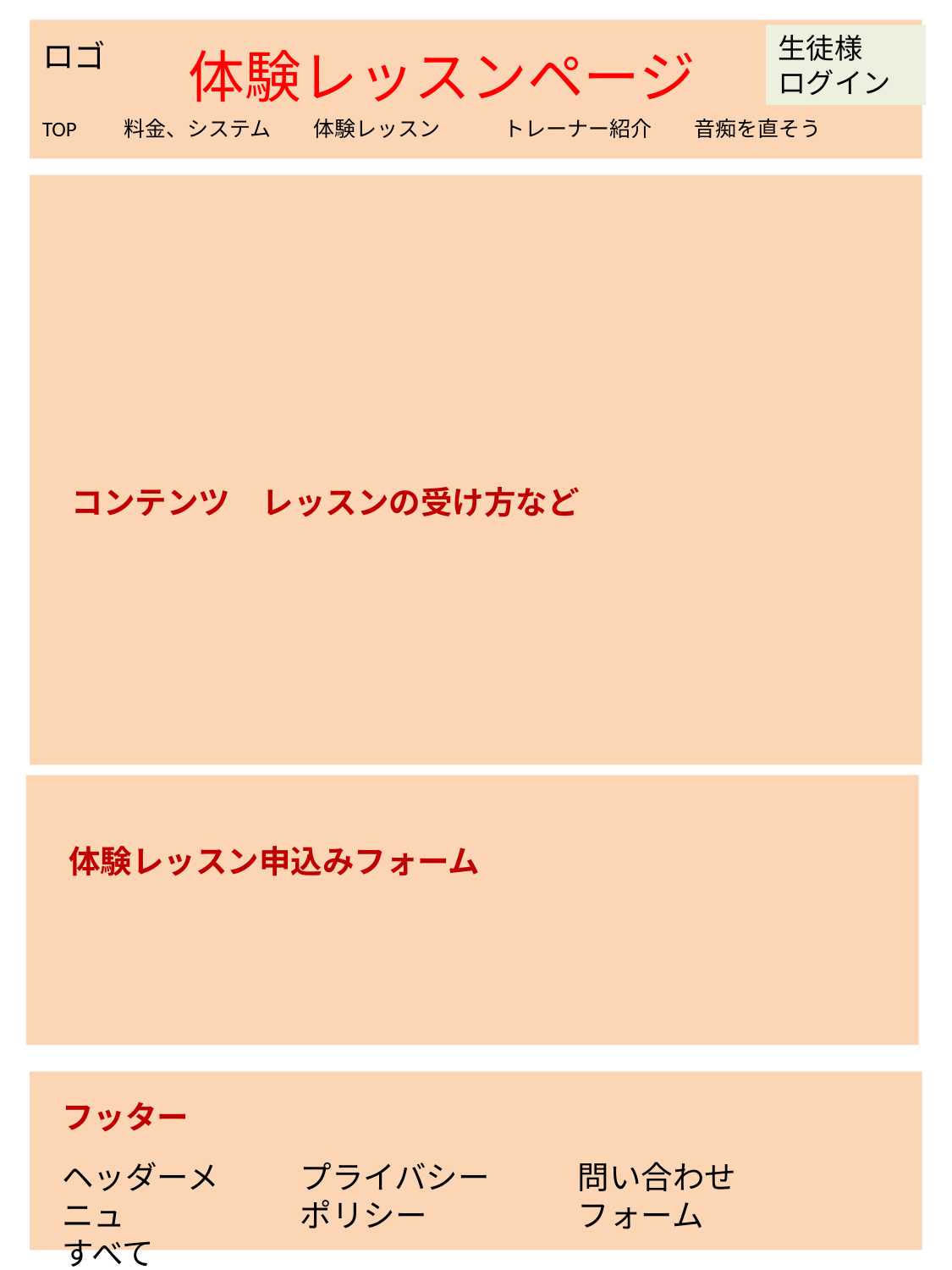

生徒様
ログイン
ロゴ
体験レッスンページ

TOP　　料金、システム　　体験レッスン　　　トレーナー紹介　　音痴を直そう

コンテンツ　レッスンの受け方など

体験レッスン申込みフォーム

フッター

ヘッダーメニュ
すべて
プライバシーポリシー
問い合わせフォーム